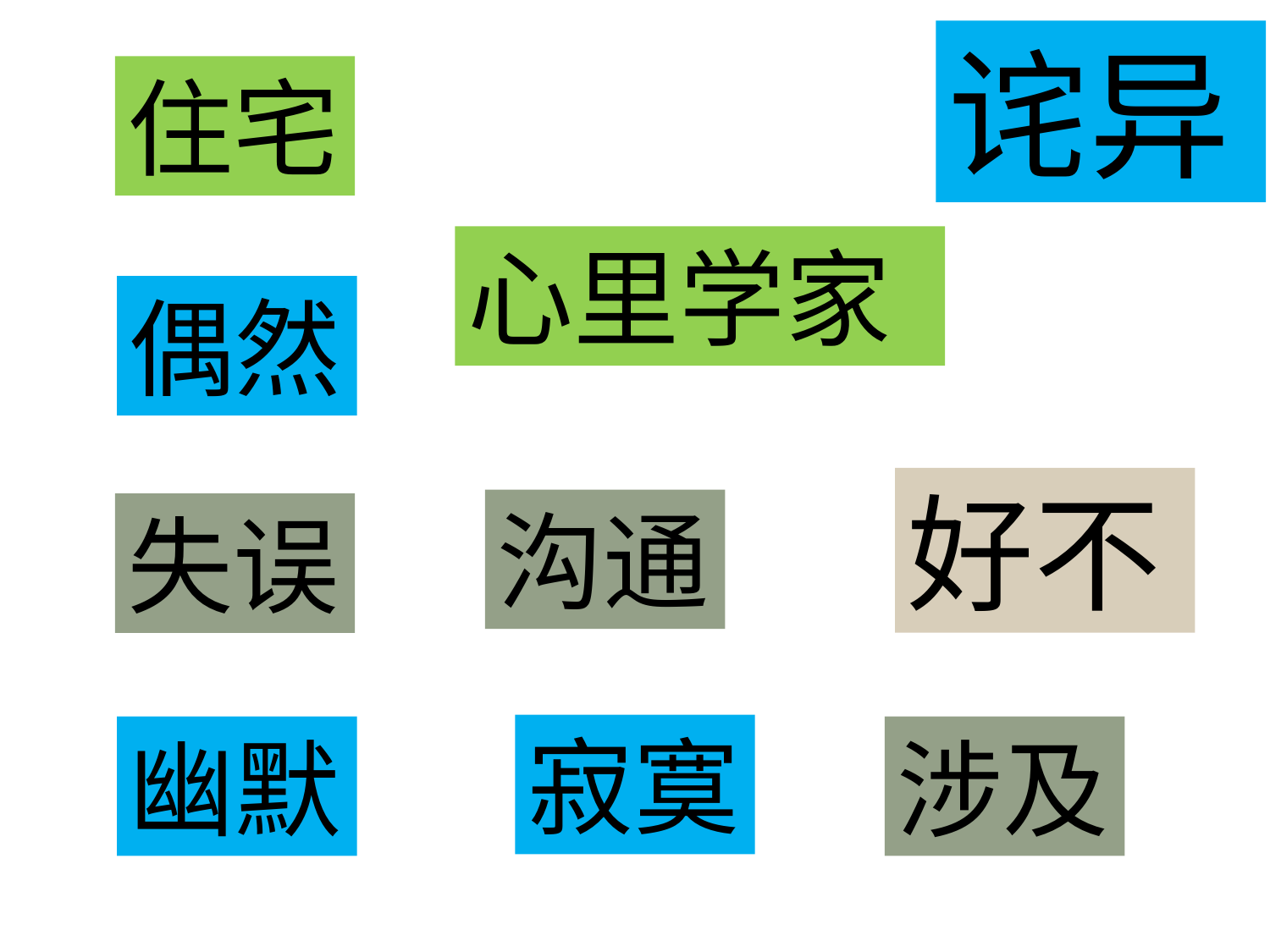

诧异
住宅
心里学家
偶然
好不
沟通
失误
寂寞
幽默
涉及